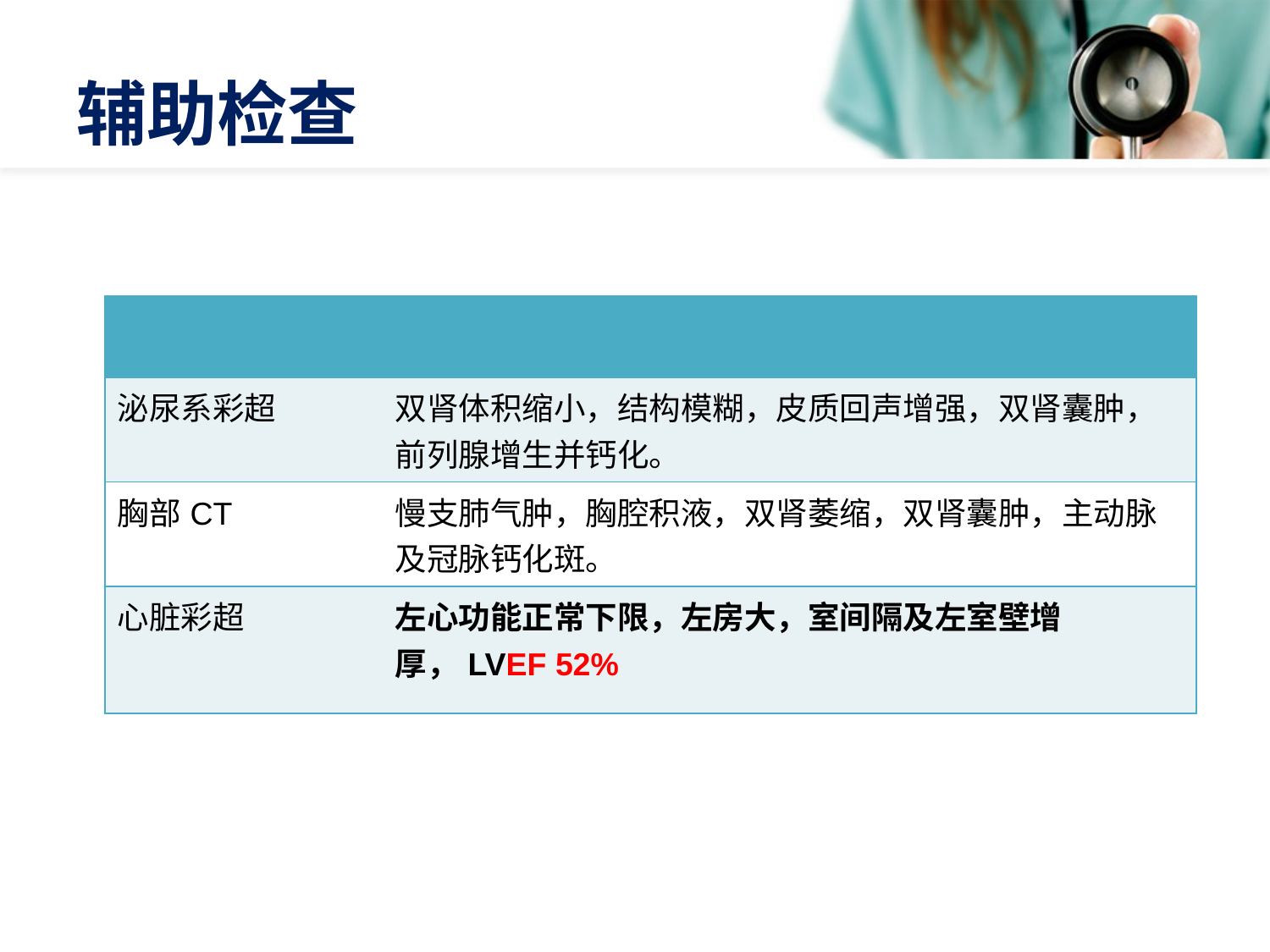

# 辅助检查
|  |  |
| --- | --- |
| 泌尿系彩超 | 双肾体积缩小，结构模糊，皮质回声增强，双肾囊肿，前列腺增生并钙化。 |
| 胸部CT | 慢支肺气肿，胸腔积液，双肾萎缩，双肾囊肿，主动脉及冠脉钙化斑。 |
| 心脏彩超 | 左心功能正常下限，左房大，室间隔及左室壁增厚，LVEF 52% |